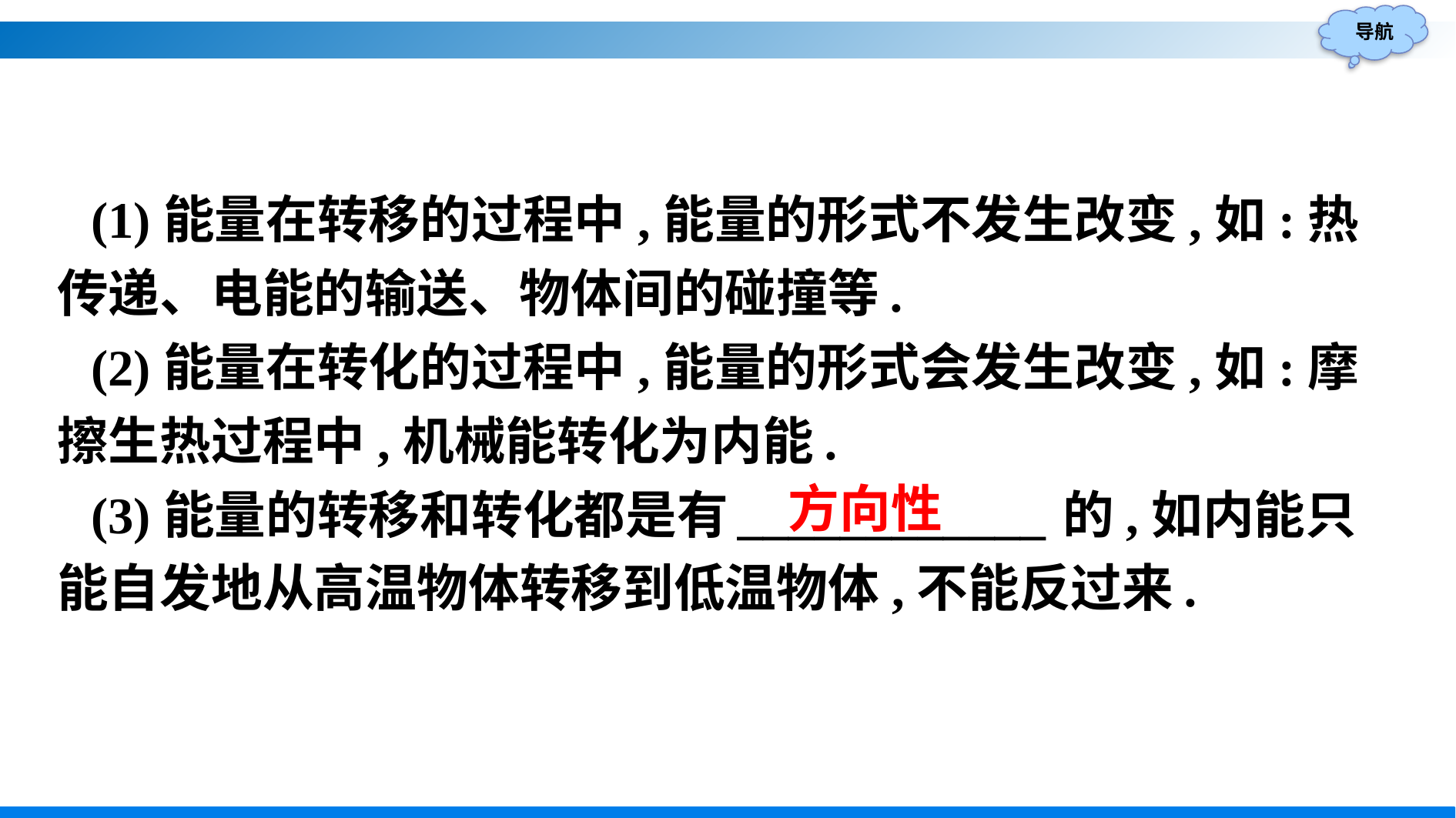

(1)能量在转移的过程中,能量的形式不发生改变,如:热传递、电能的输送、物体间的碰撞等.
(2)能量在转化的过程中,能量的形式会发生改变,如:摩擦生热过程中,机械能转化为内能.
(3)能量的转移和转化都是有____________的,如内能只能自发地从高温物体转移到低温物体,不能反过来.
方向性